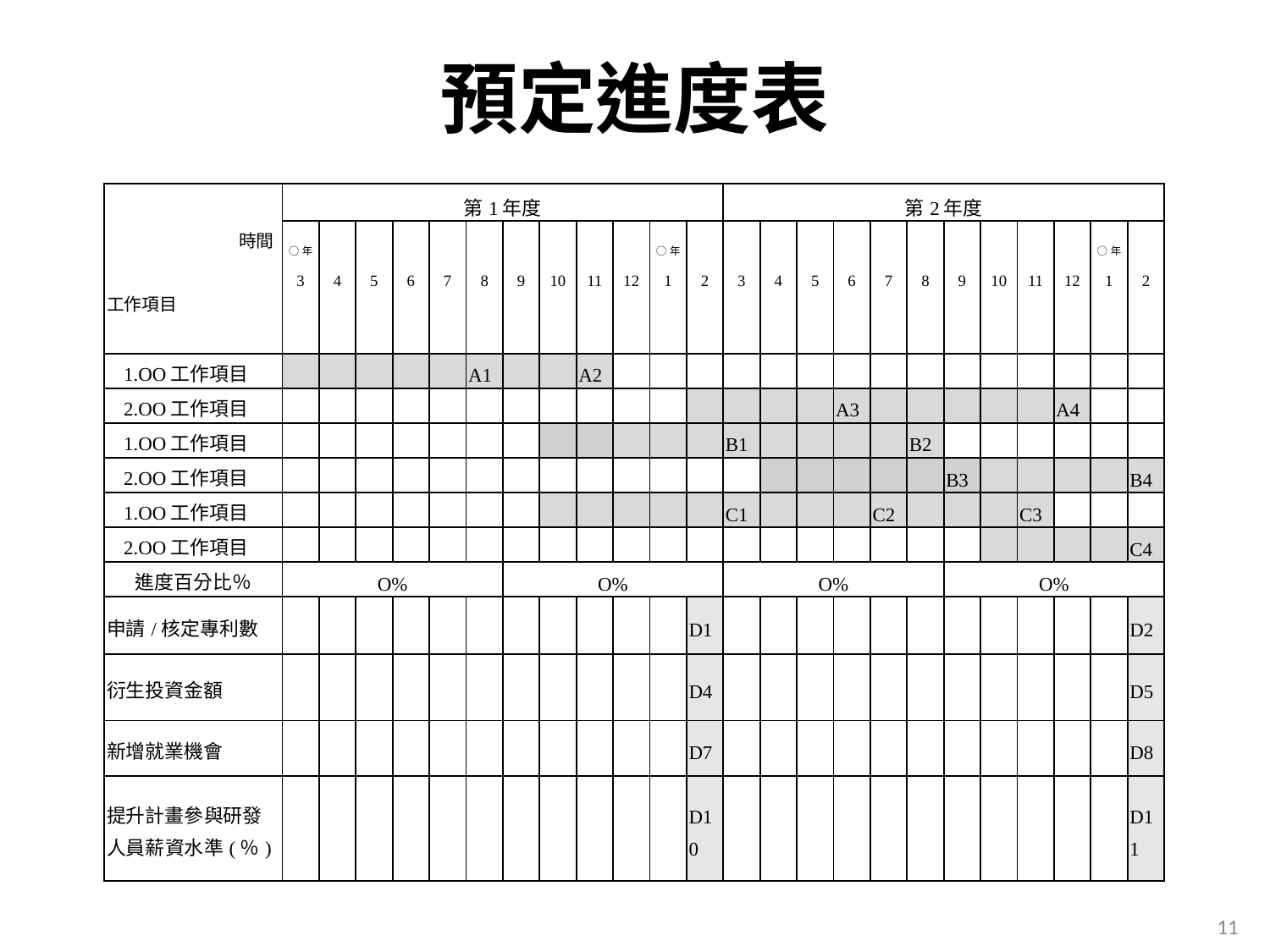

# 預定進度表
| 時間 工作項目 | 第1年度 |  |  |  |  |  |  |  |  |  |  |  | 第2年度 |  |  |  |  |  |  |  |  |  |  |  |
| --- | --- | --- | --- | --- | --- | --- | --- | --- | --- | --- | --- | --- | --- | --- | --- | --- | --- | --- | --- | --- | --- | --- | --- | --- |
|  | ○年 |  |  |  |  |  |  |  |  |  | ○年 |  |  |  |  |  |  |  |  |  |  |  | ○年 |  |
|  | 3 | 4 | 5 | 6 | 7 | 8 | 9 | 10 | 11 | 12 | 1 | 2 | 3 | 4 | 5 | 6 | 7 | 8 | 9 | 10 | 11 | 12 | 1 | 2 |
| 1.OO工作項目 |  |  |  |  |  | A1 |  |  | A2 |  |  |  |  |  |  |  |  |  |  |  |  |  |  |  |
| 2.OO工作項目 |  |  |  |  |  |  |  |  |  |  |  |  |  |  |  | A3 |  |  |  |  |  | A4 |  |  |
| 1.OO工作項目 |  |  |  |  |  |  |  |  |  |  |  |  | B1 |  |  |  |  | B2 |  |  |  |  |  |  |
| 2.OO工作項目 |  |  |  |  |  |  |  |  |  |  |  |  |  |  |  |  |  |  | B3 |  |  |  |  | B4 |
| 1.OO工作項目 |  |  |  |  |  |  |  |  |  |  |  |  | C1 |  |  |  | C2 |  |  |  | C3 |  |  |  |
| 2.OO工作項目 |  |  |  |  |  |  |  |  |  |  |  |  |  |  |  |  |  |  |  |  |  |  |  | C4 |
| 進度百分比％ | O% |  |  |  |  |  | O% |  |  |  |  |  | O% |  |  |  |  |  | O% |  |  |  |  |  |
| 申請/核定專利數 |  |  |  |  |  |  |  |  |  |  |  | D1 |  |  |  |  |  |  |  |  |  |  |  | D2 |
| 衍生投資金額 |  |  |  |  |  |  |  |  |  |  |  | D4 |  |  |  |  |  |  |  |  |  |  |  | D5 |
| 新增就業機會 |  |  |  |  |  |  |  |  |  |  |  | D7 |  |  |  |  |  |  |  |  |  |  |  | D8 |
| 提升計畫參與研發人員薪資水準(％) |  |  |  |  |  |  |  |  |  |  |  | D10 |  |  |  |  |  |  |  |  |  |  |  | D11 |
11